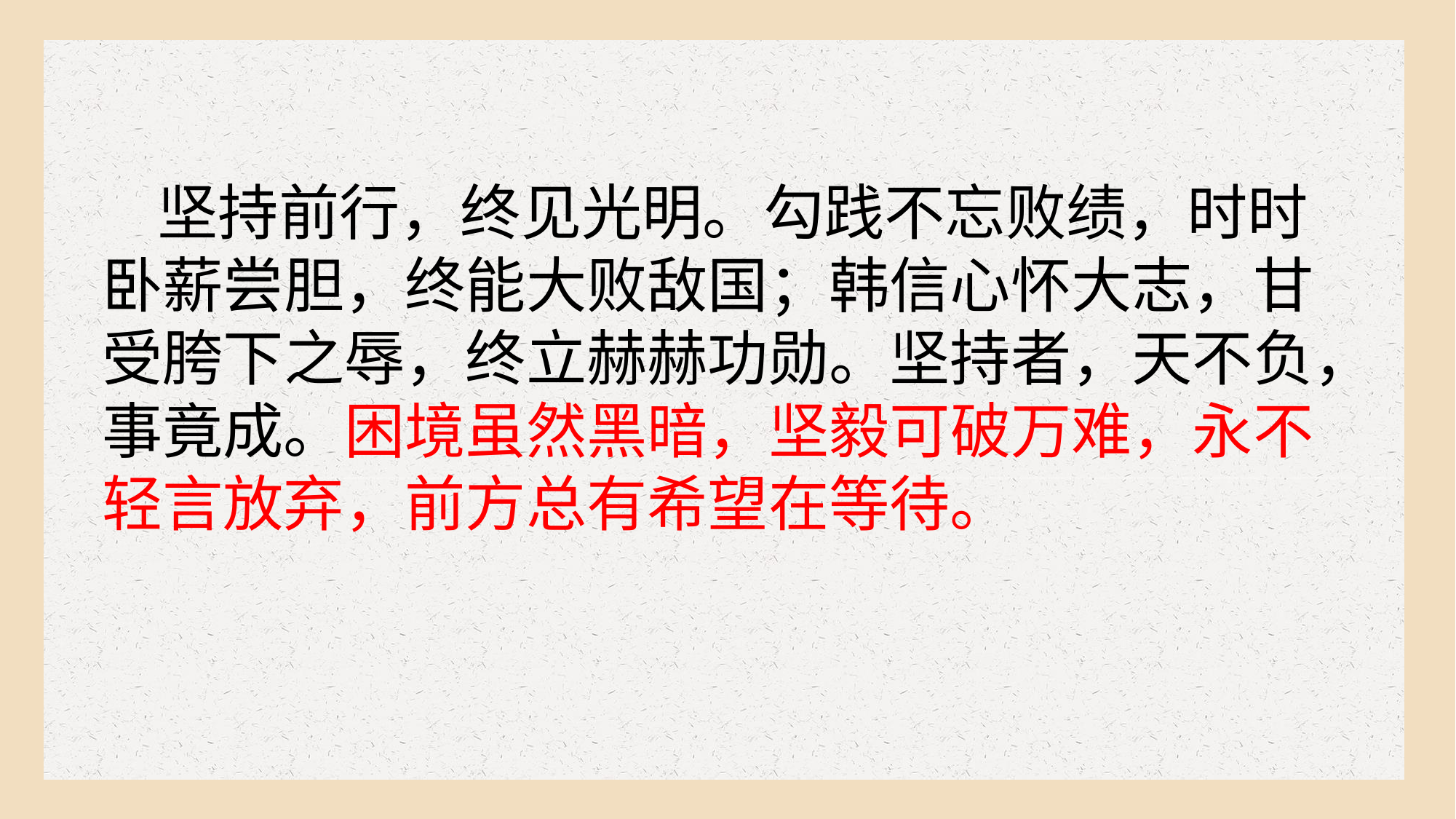

坚持前行，终见光明。勾践不忘败绩，时时卧薪尝胆，终能大败敌国；韩信心怀大志，甘受胯下之辱，终立赫赫功勋。坚持者，天不负，事竟成。困境虽然黑暗，坚毅可破万难，永不轻言放弃，前方总有希望在等待。